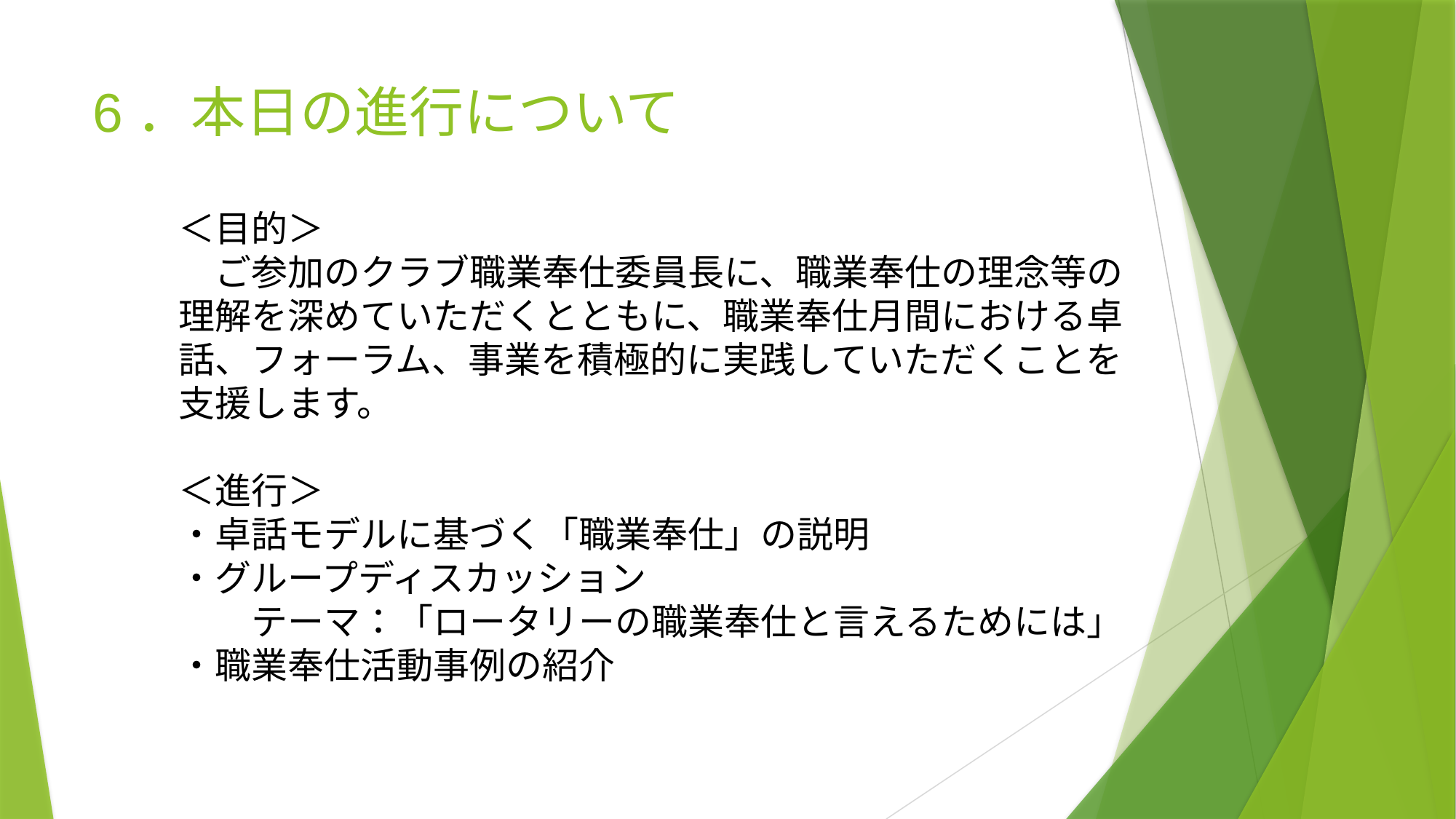

6．本日の進行について
＜目的＞
　ご参加のクラブ職業奉仕委員長に、職業奉仕の理念等の理解を深めていただくとともに、職業奉仕月間における卓話、フォーラム、事業を積極的に実践していただくことを支援します。

＜進行＞
・卓話モデルに基づく「職業奉仕」の説明
・グループディスカッション
　　テーマ：「ロータリーの職業奉仕と言えるためには」
・職業奉仕活動事例の紹介